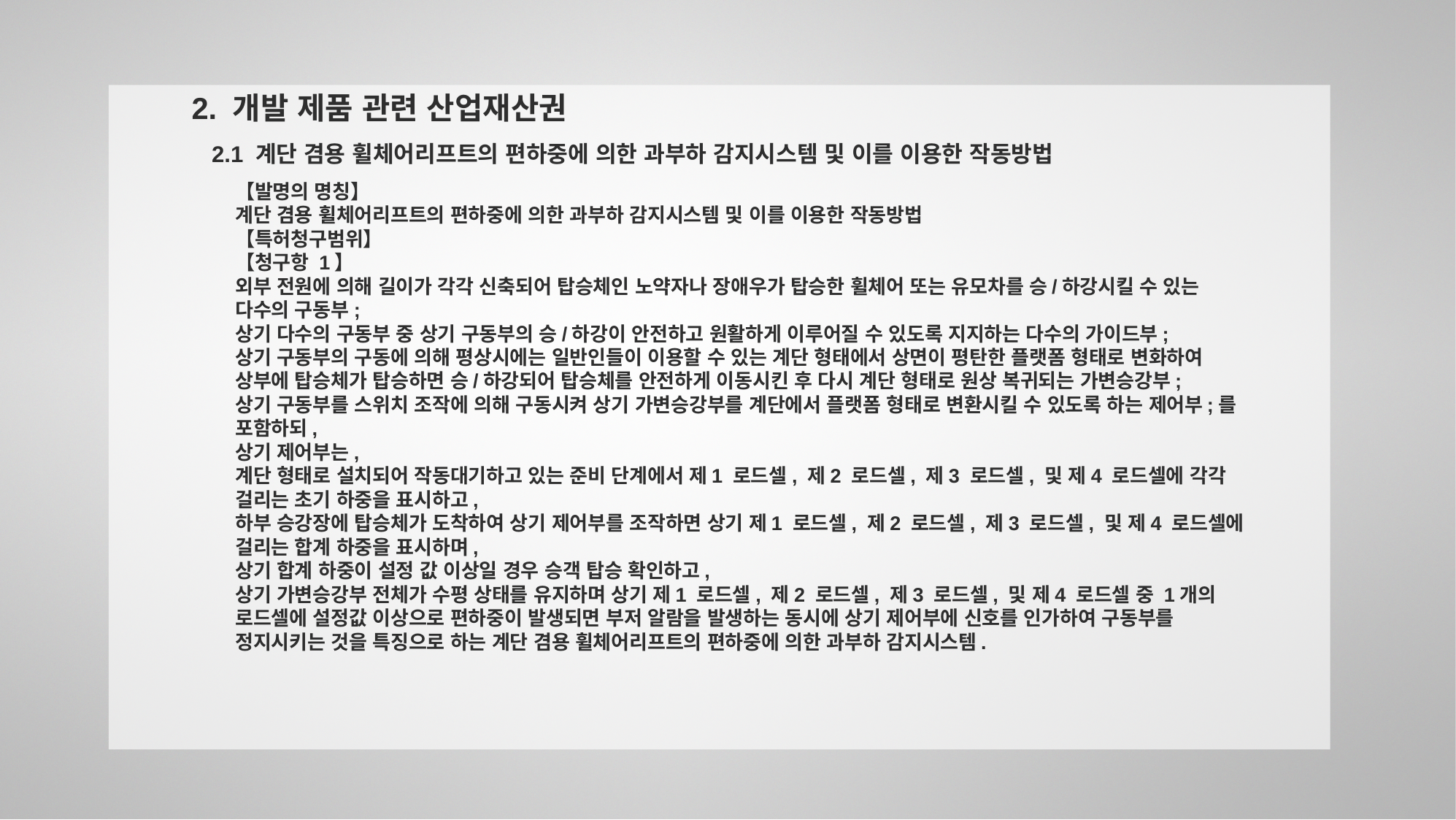

2. 개발 제품 관련 산업재산권

2.1 계단 겸용 휠체어리프트의 편하중에 의한 과부하 감지시스템 및 이를 이용한 작동방법
【발명의 명칭】
계단 겸용 휠체어리프트의 편하중에 의한 과부하 감지시스템 및 이를 이용한 작동방법
【특허청구범위】
【청구항 1】
외부 전원에 의해 길이가 각각 신축되어 탑승체인 노약자나 장애우가 탑승한 휠체어 또는 유모차를 승/하강시킬 수 있는 다수의 구동부;
상기 다수의 구동부 중 상기 구동부의 승/하강이 안전하고 원활하게 이루어질 수 있도록 지지하는 다수의 가이드부;
상기 구동부의 구동에 의해 평상시에는 일반인들이 이용할 수 있는 계단 형태에서 상면이 평탄한 플랫폼 형태로 변화하여 상부에 탑승체가 탑승하면 승/하강되어 탑승체를 안전하게 이동시킨 후 다시 계단 형태로 원상 복귀되는 가변승강부;
상기 구동부를 스위치 조작에 의해 구동시켜 상기 가변승강부를 계단에서 플랫폼 형태로 변환시킬 수 있도록 하는 제어부;를 포함하되,
상기 제어부는,
계단 형태로 설치되어 작동대기하고 있는 준비 단계에서 제1 로드셀, 제2 로드셀, 제3 로드셀, 및 제4 로드셀에 각각 걸리는 초기 하중을 표시하고,
하부 승강장에 탑승체가 도착하여 상기 제어부를 조작하면 상기 제1 로드셀, 제2 로드셀, 제3 로드셀, 및 제4 로드셀에 걸리는 합계 하중을 표시하며,
상기 합계 하중이 설정 값 이상일 경우 승객 탑승 확인하고,
상기 가변승강부 전체가 수평 상태를 유지하며 상기 제1 로드셀, 제2 로드셀, 제3 로드셀, 및 제4 로드셀 중 1개의 로드셀에 설정값 이상으로 편하중이 발생되면 부저 알람을 발생하는 동시에 상기 제어부에 신호를 인가하여 구동부를 정지시키는 것을 특징으로 하는 계단 겸용 휠체어리프트의 편하중에 의한 과부하 감지시스템.